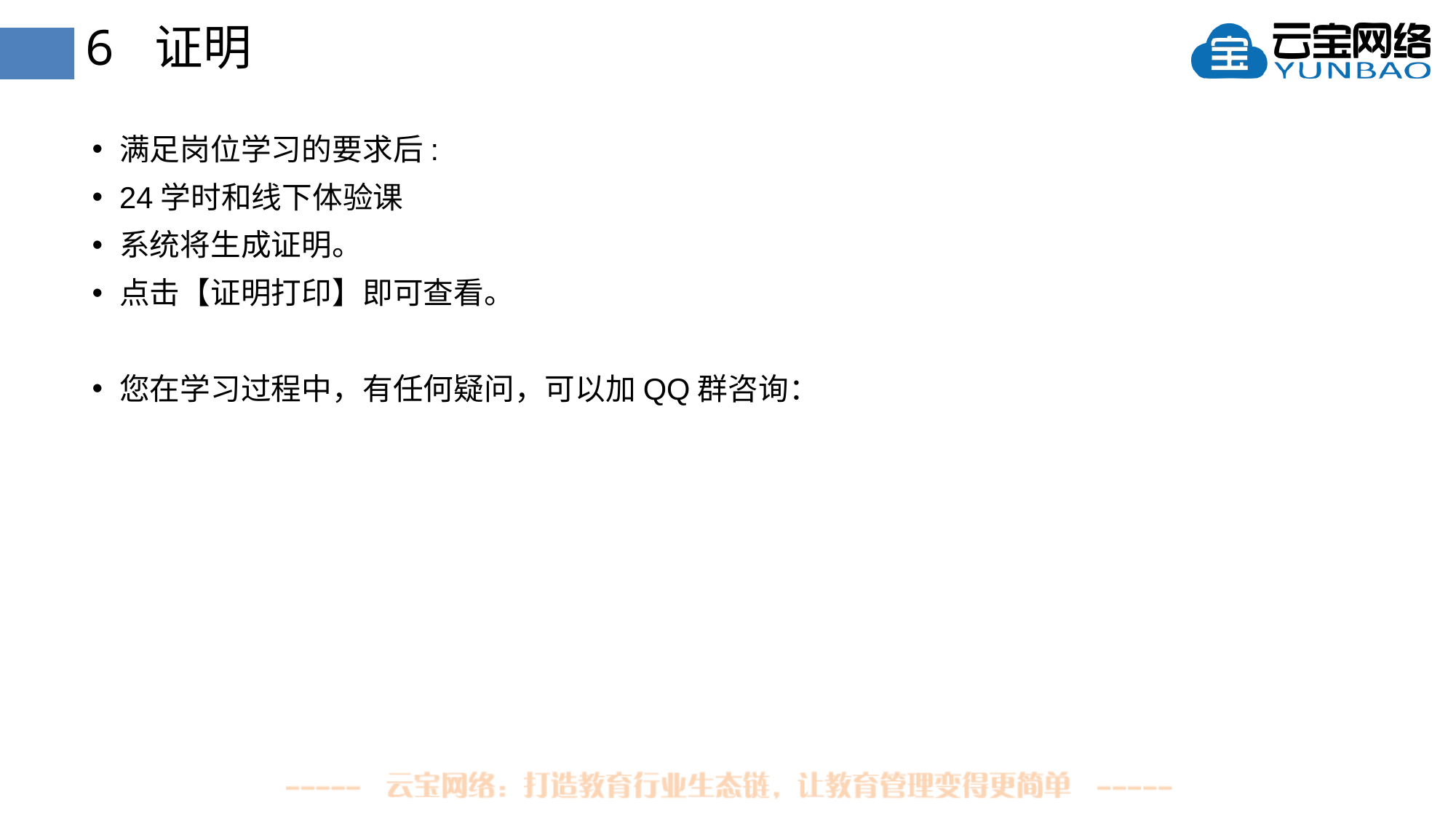

# 6 证明

满足岗位学习的要求后:
24学时和线下体验课
系统将生成证明。
点击【证明打印】即可查看。

您在学习过程中，有任何疑问，可以加QQ群咨询：